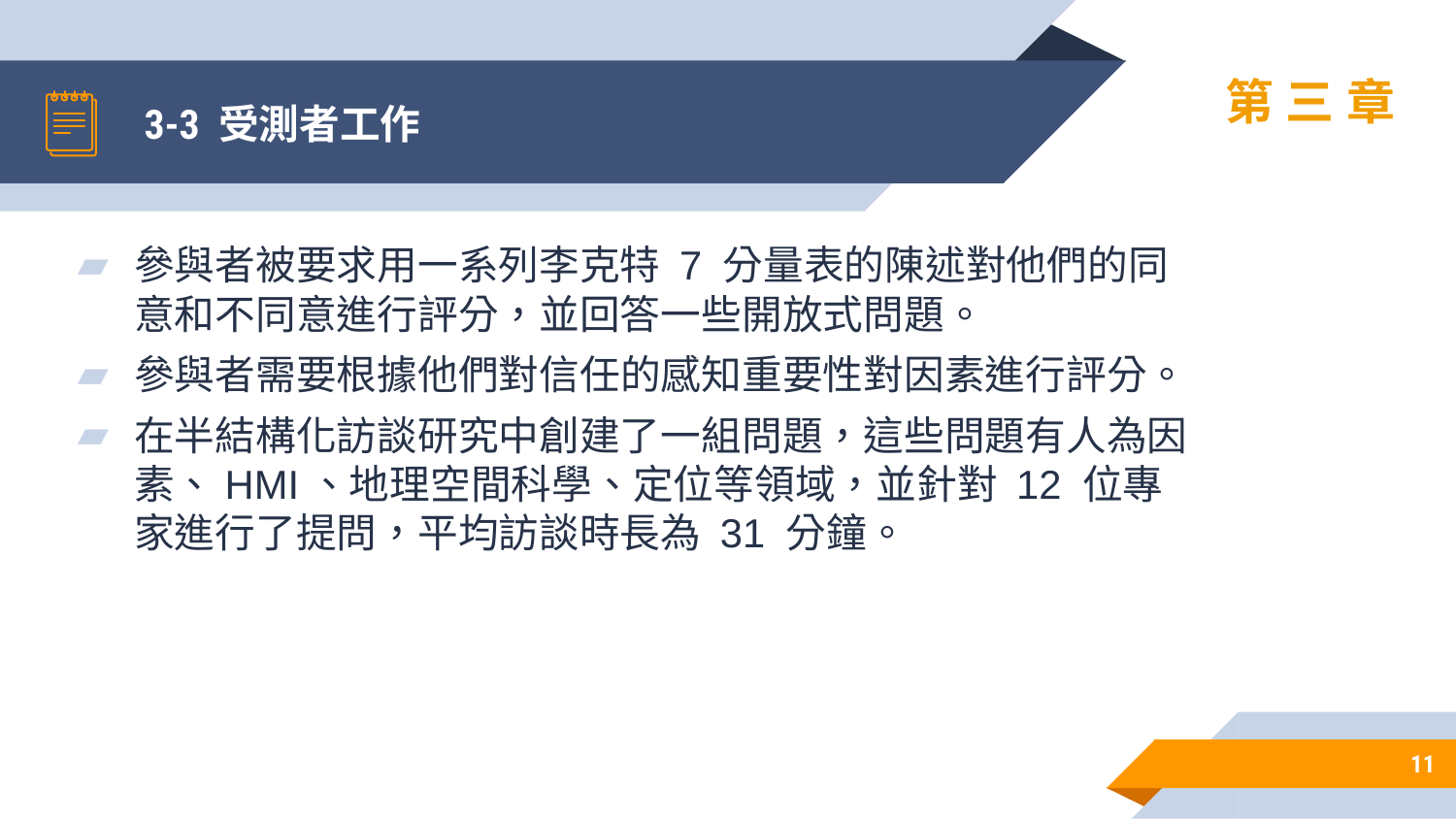

# 3-3 受測者工作
第三章

參與者被要求用一系列李克特 7 分量表的陳述對他們的同意和不同意進行評分，並回答一些開放式問題。
參與者需要根據他們對信任的感知重要性對因素進行評分。
在半結構化訪談研究中創建了一組問題，這些問題有人為因素、HMI、地理空間科學、定位等領域，並針對 12 位專家進行了提問，平均訪談時長為 31 分鐘。

11